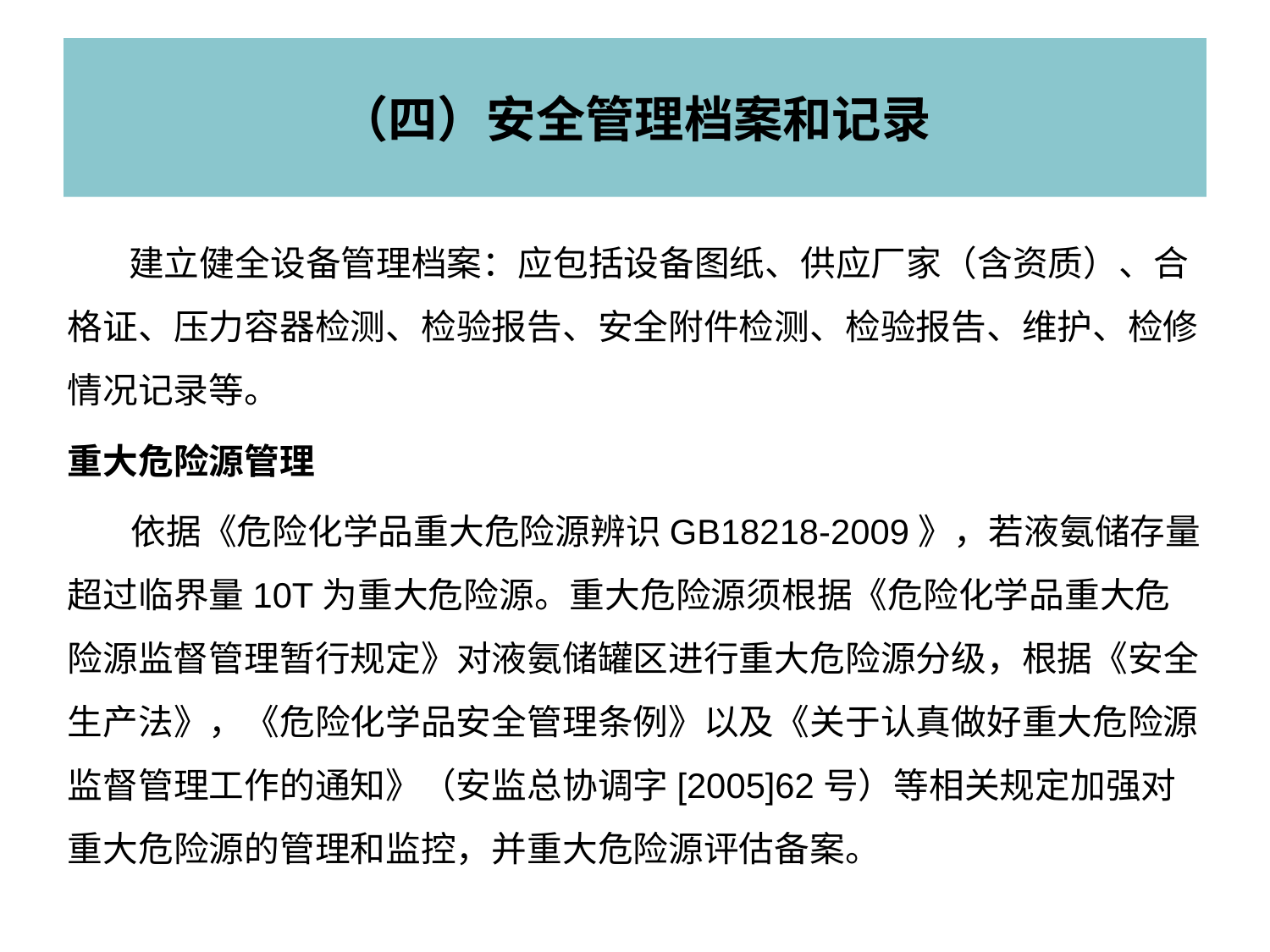

# （四）安全管理档案和记录
      建立健全设备管理档案：应包括设备图纸、供应厂家（含资质）、合格证、压力容器检测、检验报告、安全附件检测、检验报告、维护、检修情况记录等。
重大危险源管理
       依据《危险化学品重大危险源辨识GB18218-2009》，若液氨储存量超过临界量10T为重大危险源。重大危险源须根据《危险化学品重大危险源监督管理暂行规定》对液氨储罐区进行重大危险源分级，根据《安全生产法》，《危险化学品安全管理条例》以及《关于认真做好重大危险源监督管理工作的通知》（安监总协调字[2005]62号）等相关规定加强对重大危险源的管理和监控，并重大危险源评估备案。

71